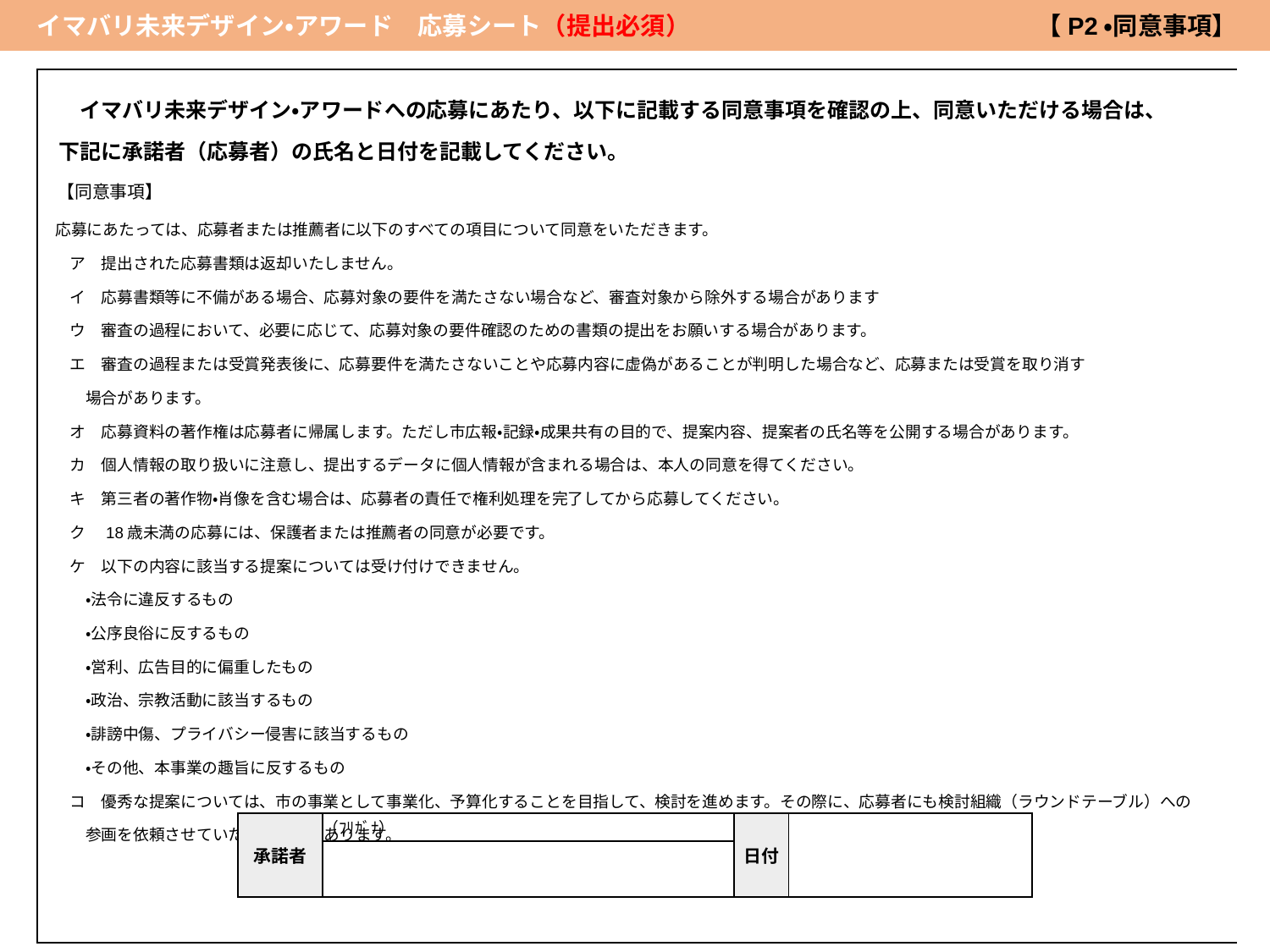

イマバリ未来デザイン・アワード　応募シート（提出必須）　　　　　　　　　　　　　　【P2・同意事項】
| イマバリ未来デザイン・アワードへの応募にあたり、以下に記載する同意事項を確認の上、同意いただける場合は、 　下記に承諾者（応募者）の氏名と日付を記載してください。 　【同意事項】 　応募にあたっては、応募者または推薦者に以下のすべての項目について同意をいただきます。 　　ア　提出された応募書類は返却いたしません。 　　イ　応募書類等に不備がある場合、応募対象の要件を満たさない場合など、審査対象から除外する場合があります 　　ウ　審査の過程において、必要に応じて、応募対象の要件確認のための書類の提出をお願いする場合があります。 　　エ　審査の過程または受賞発表後に、応募要件を満たさないことや応募内容に虚偽があることが判明した場合など、応募または受賞を取り消す 　　　場合があります。 　　オ　応募資料の著作権は応募者に帰属します。ただし市広報・記録・成果共有の目的で、提案内容、提案者の氏名等を公開する場合があります。 　　カ　個人情報の取り扱いに注意し、提出するデータに個人情報が含まれる場合は、本人の同意を得てください。 　　キ　第三者の著作物・肖像を含む場合は、応募者の責任で権利処理を完了してから応募してください。 　　ク　18歳未満の応募には、保護者または推薦者の同意が必要です。 　　ケ　以下の内容に該当する提案については受け付けできません。 　　　・法令に違反するもの 　　　・公序良俗に反するもの 　　　・営利、広告目的に偏重したもの 　　　・政治、宗教活動に該当するもの 　　　・誹謗中傷、プライバシー侵害に該当するもの 　　　・その他、本事業の趣旨に反するもの 　　コ　優秀な提案については、市の事業として事業化、予算化することを目指して、検討を進めます。その際に、応募者にも検討組織（ラウンドテーブル）への 　　　参画を依頼させていただく場合があります。 |
| --- |
| 承諾者 | （ﾌﾘｶﾞﾅ） | 日付 |  |
| --- | --- | --- | --- |
|  |  |  |  |